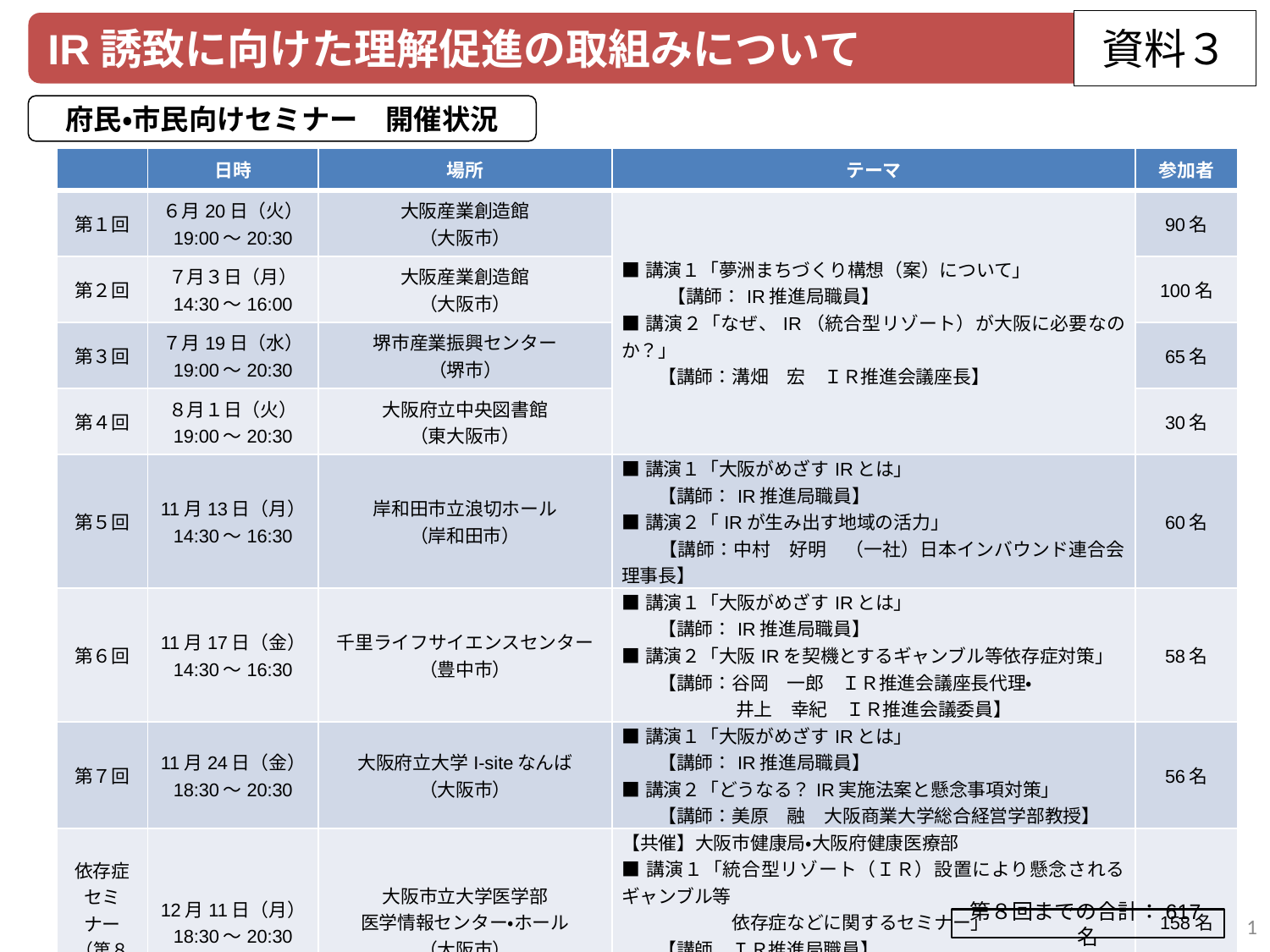

資料３
IR誘致に向けた理解促進の取組みについて
府民・市民向けセミナー　開催状況
|  | 日時 | 場所 | テーマ | 参加者 |
| --- | --- | --- | --- | --- |
| 第１回 | ６月20日（火） 19:00～20:30 | 大阪産業創造館 （大阪市） | ■講演１「夢洲まちづくり構想（案）について」 　　【講師：IR推進局職員】 ■講演２「なぜ、IR（統合型リゾート）が大阪に必要なのか？」 　　【講師：溝畑　宏　ＩＲ推進会議座長】 | 90名 |
| 第２回 | ７月３日（月） 14:30～16:00 | 大阪産業創造館 （大阪市） |  | 100名 |
| 第３回 | ７月19日（水） 19:00～20:30 | 堺市産業振興センター （堺市） |  | 65名 |
| 第４回 | ８月１日（火） 19:00～20:30 | 大阪府立中央図書館 （東大阪市） |  | 30名 |
| 第５回 | 11月13日（月） 14:30～16:30 | 岸和田市立浪切ホール （岸和田市） | ■講演１「大阪がめざすIRとは」 　　【講師：IR推進局職員】 ■講演２「IRが生み出す地域の活力」 　　【講師：中村　好明　（一社）日本インバウンド連合会理事長】 | 60名 |
| 第６回 | 11月17日（金） 14:30～16:30 | 千里ライフサイエンスセンター （豊中市） | ■講演１「大阪がめざすIRとは」 　　【講師：IR推進局職員】 ■講演２「大阪IRを契機とするギャンブル等依存症対策」 　　【講師：谷岡　一郎　ＩＲ推進会議座長代理・ 　　　　　　 井上　幸紀　ＩＲ推進会議委員】 | 58名 |
| 第７回 | 11月24日（金） 18:30～20:30 | 大阪府立大学I-siteなんば （大阪市） | ■講演１「大阪がめざすIRとは」 　　【講師：IR推進局職員】 ■講演２「どうなる？IR実施法案と懸念事項対策」 　　【講師：美原　融　大阪商業大学総合経営学部教授】 | 56名 |
| 依存症セミナー （第８回） | 12月11日（月） 18:30～20:30 | 大阪市立大学医学部 医学情報センター・ホール （大阪市） | 【共催】大阪市健康局・大阪府健康医療部 ■講演１「統合型リゾート（ＩＲ）設置により懸念されるギャンブル等 　　　　　　依存症などに関するセミナー」 　　【講師　ＩＲ推進局職員】 ■講演２「ギャンブル等依存症に関するセミナー」 　　【講師　籠本　孝雄　大阪精神医療センター院長】 | 158名 |
1
第８回までの合計：617名